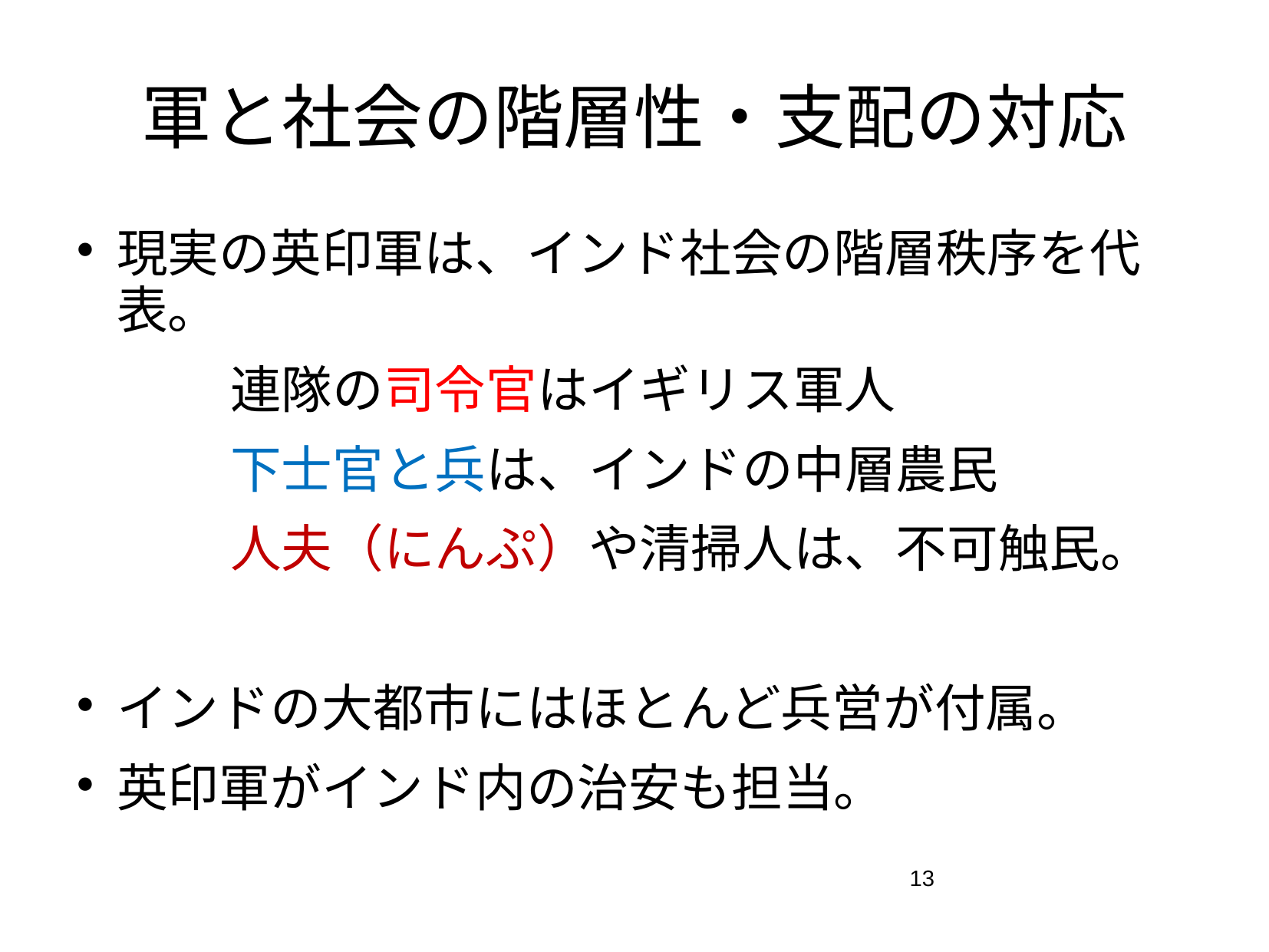

# 軍と社会の階層性・支配の対応
現実の英印軍は、インド社会の階層秩序を代表。
　　　連隊の司令官はイギリス軍人
　　　下士官と兵は、インドの中層農民
　　　人夫（にんぷ）や清掃人は、不可触民。

インドの大都市にはほとんど兵営が付属。
英印軍がインド内の治安も担当。
13